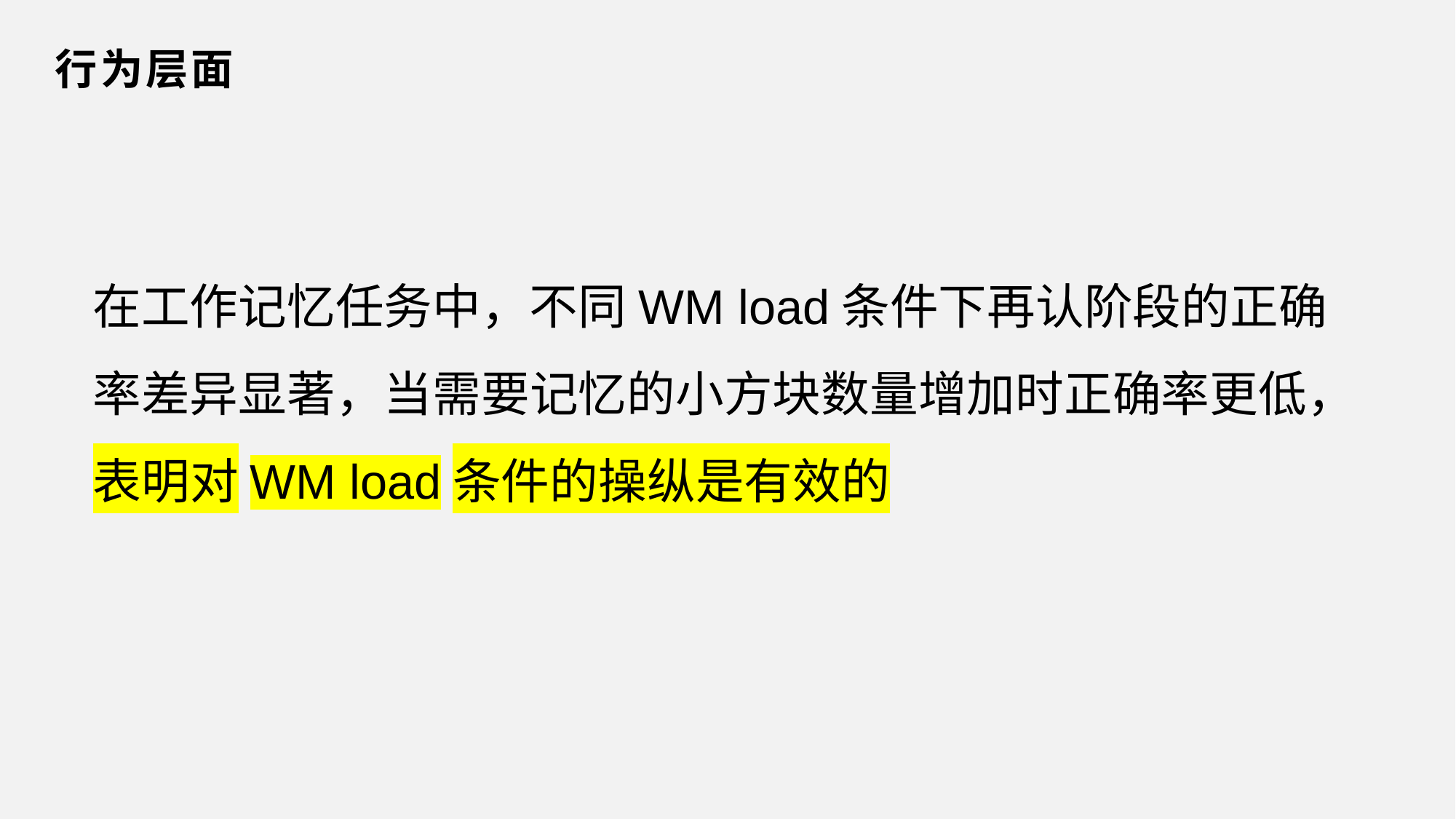

# 行为层面
在工作记忆任务中，不同WM load条件下再认阶段的正确率差异显著，当需要记忆的小方块数量增加时正确率更低，表明对WM load条件的操纵是有效的